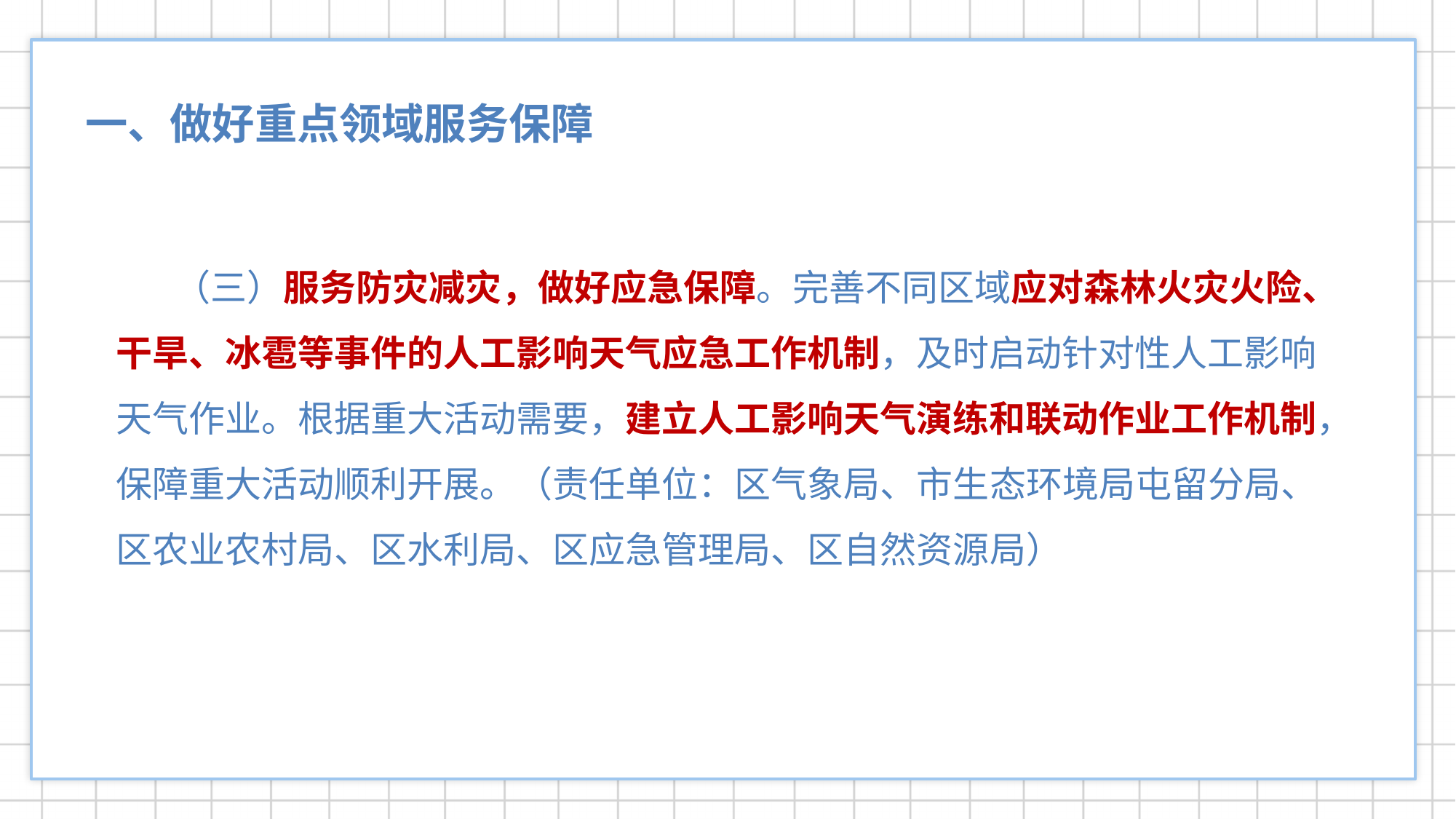

一、做好重点领域服务保障
      （三）服务防灾减灾，做好应急保障。完善不同区域应对森林火灾火险、干旱、冰雹等事件的人工影响天气应急工作机制，及时启动针对性人工影响天气作业。根据重大活动需要，建立人工影响天气演练和联动作业工作机制，保障重大活动顺利开展。（责任单位：区气象局、市生态环境局屯留分局、区农业农村局、区水利局、区应急管理局、区自然资源局）